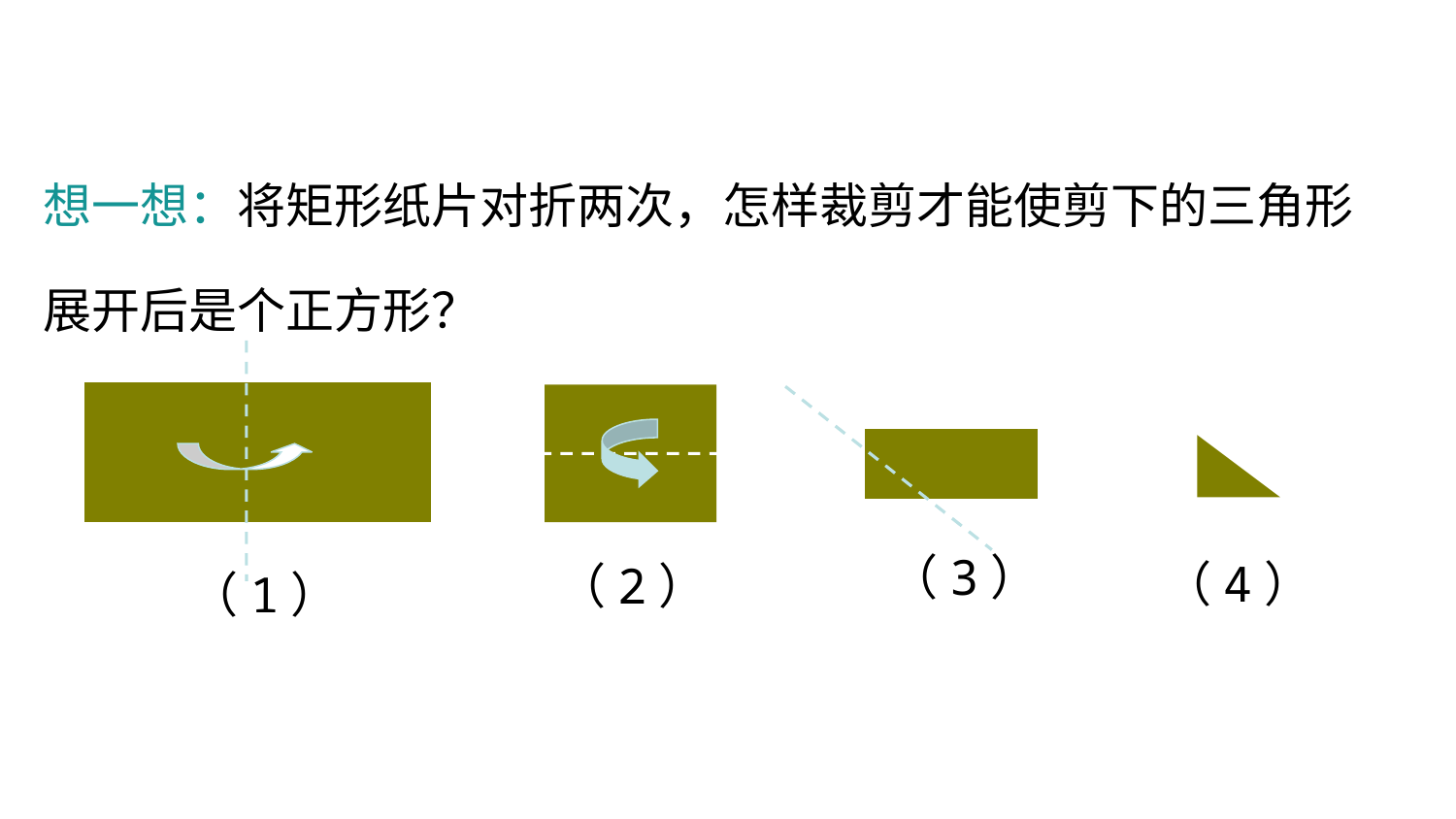

想一想：将矩形纸片对折两次，怎样裁剪才能使剪下的三角形
展开后是个正方形？

（3）
（4）
（2）
（1）